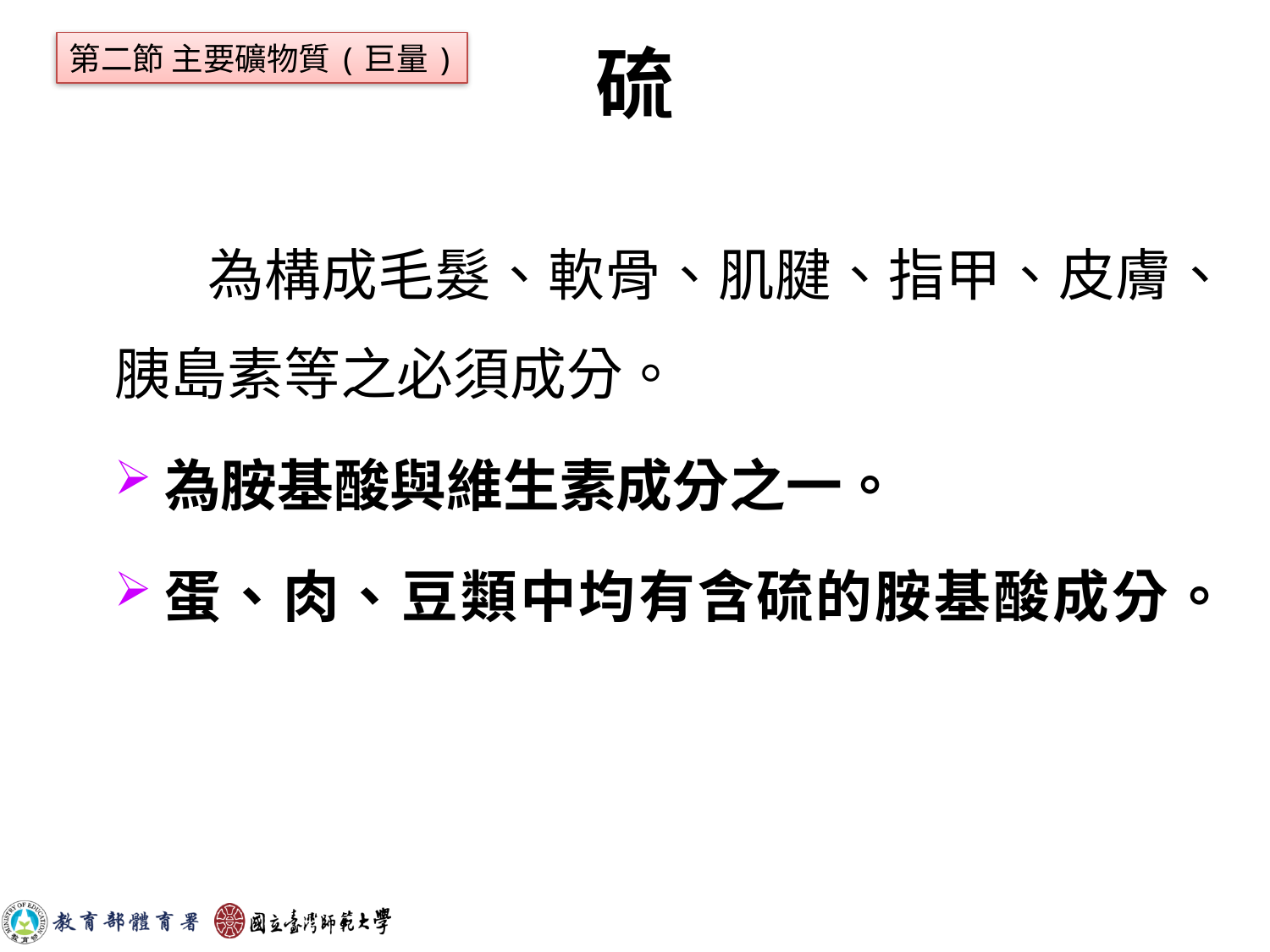

第二節 主要礦物質(巨量)
# 硫
     為構成毛髮、軟骨、肌腱、指甲、皮膚、胰島素等之必須成分。
為胺基酸與維生素成分之一。
蛋、肉、豆類中均有含硫的胺基酸成分。